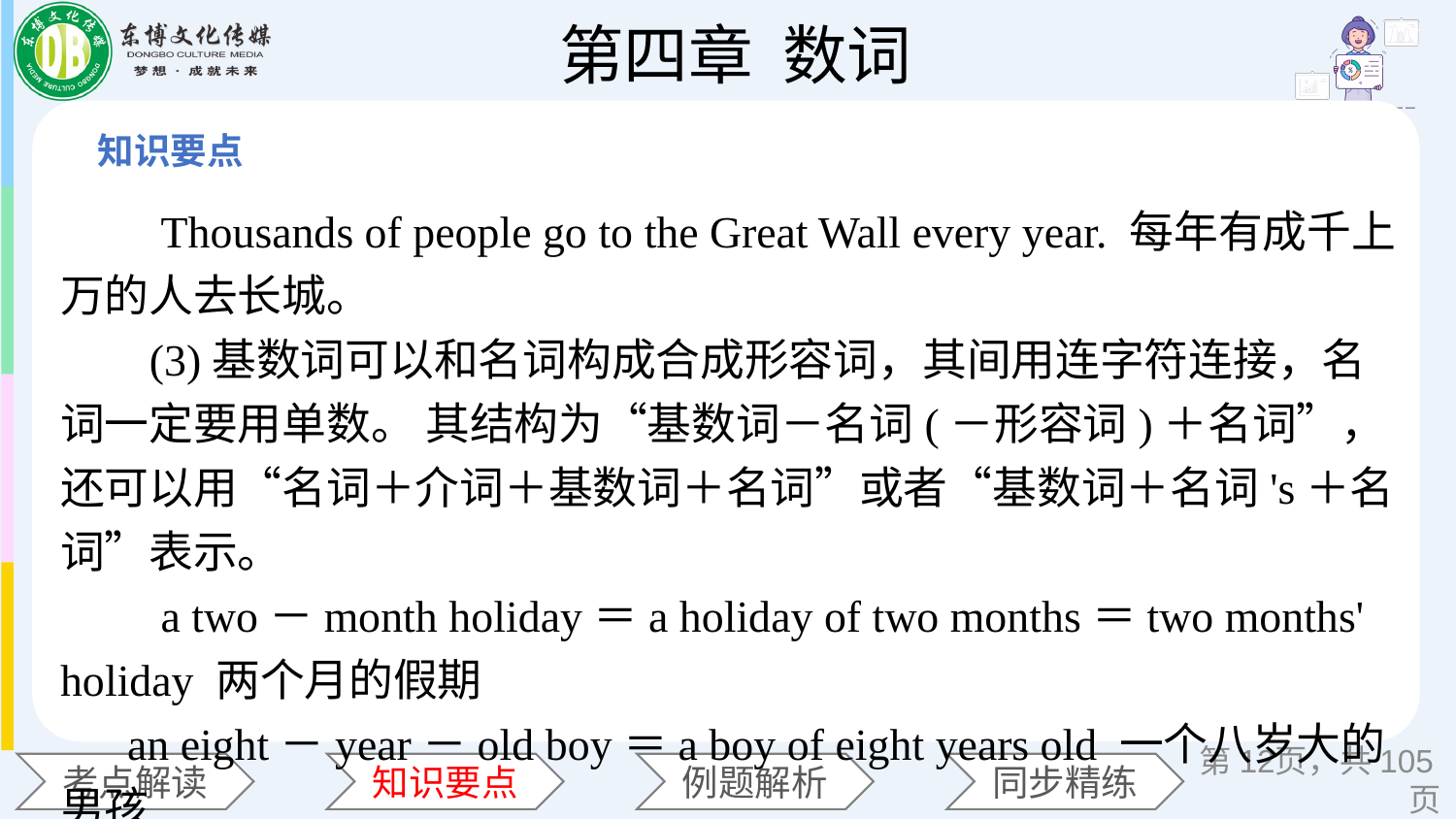

Thousands of people go to the Great Wall every year. 每年有成千上万的人去长城。
        (3)基数词可以和名词构成合成形容词，其间用连字符连接，名词一定要用单数。 其结构为“基数词－名词(－形容词)＋名词”，还可以用“名词＋介词＋基数词＋名词”或者“基数词＋名词's＋名词”表示。
         a two－month holiday＝a holiday of two months＝two months' holiday 两个月的假期
      an eight－year－old boy＝a boy of eight years old 一个八岁大的男孩

第12页，共105页